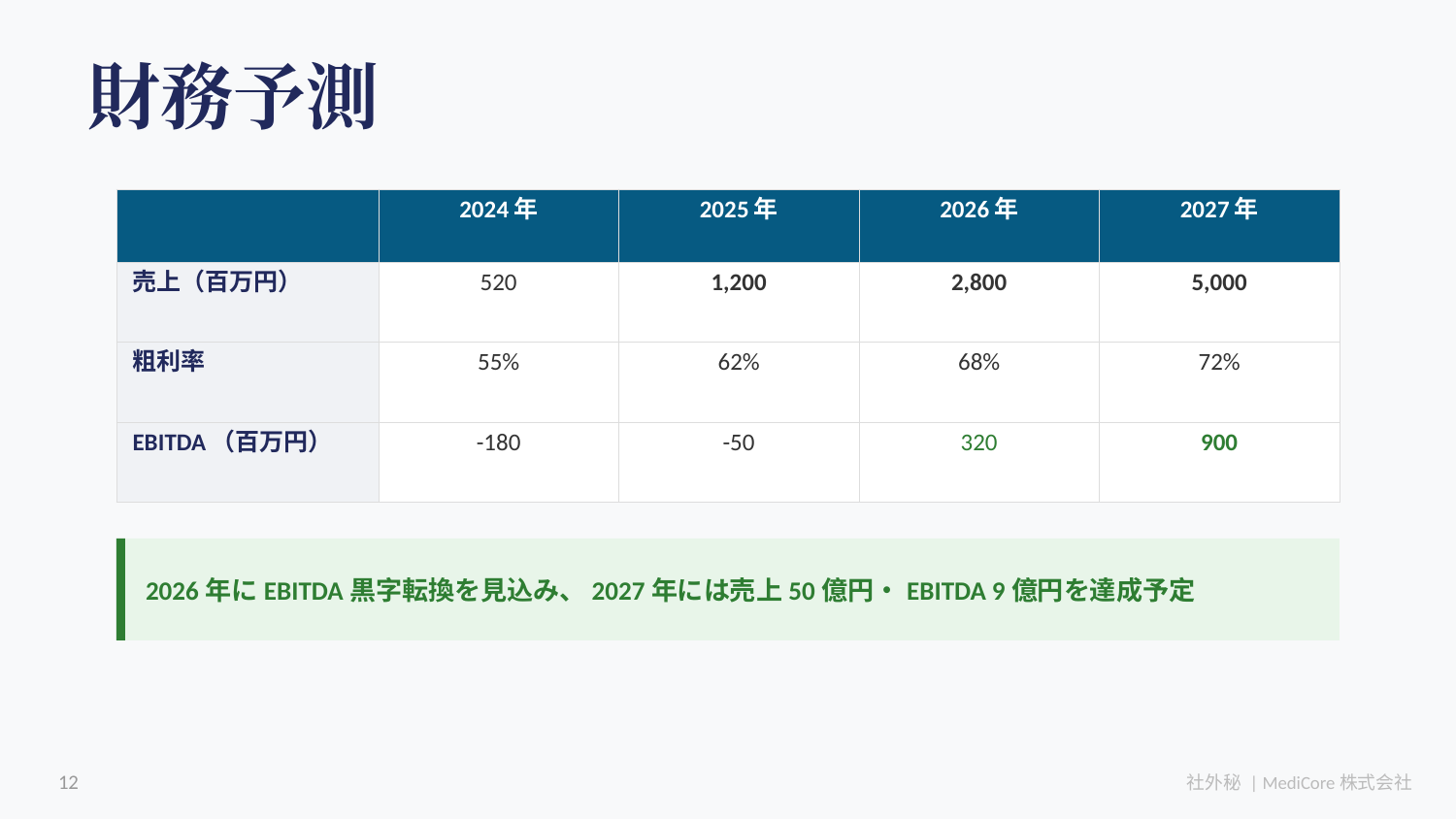

財務予測
|  | 2024年 | 2025年 | 2026年 | 2027年 |
| --- | --- | --- | --- | --- |
| 売上（百万円） | 520 | 1,200 | 2,800 | 5,000 |
| 粗利率 | 55% | 62% | 68% | 72% |
| EBITDA（百万円） | -180 | -50 | 320 | 900 |

2026年にEBITDA黒字転換を見込み、2027年には売上50億円・EBITDA 9億円を達成予定
12
社外秘 | MediCore株式会社